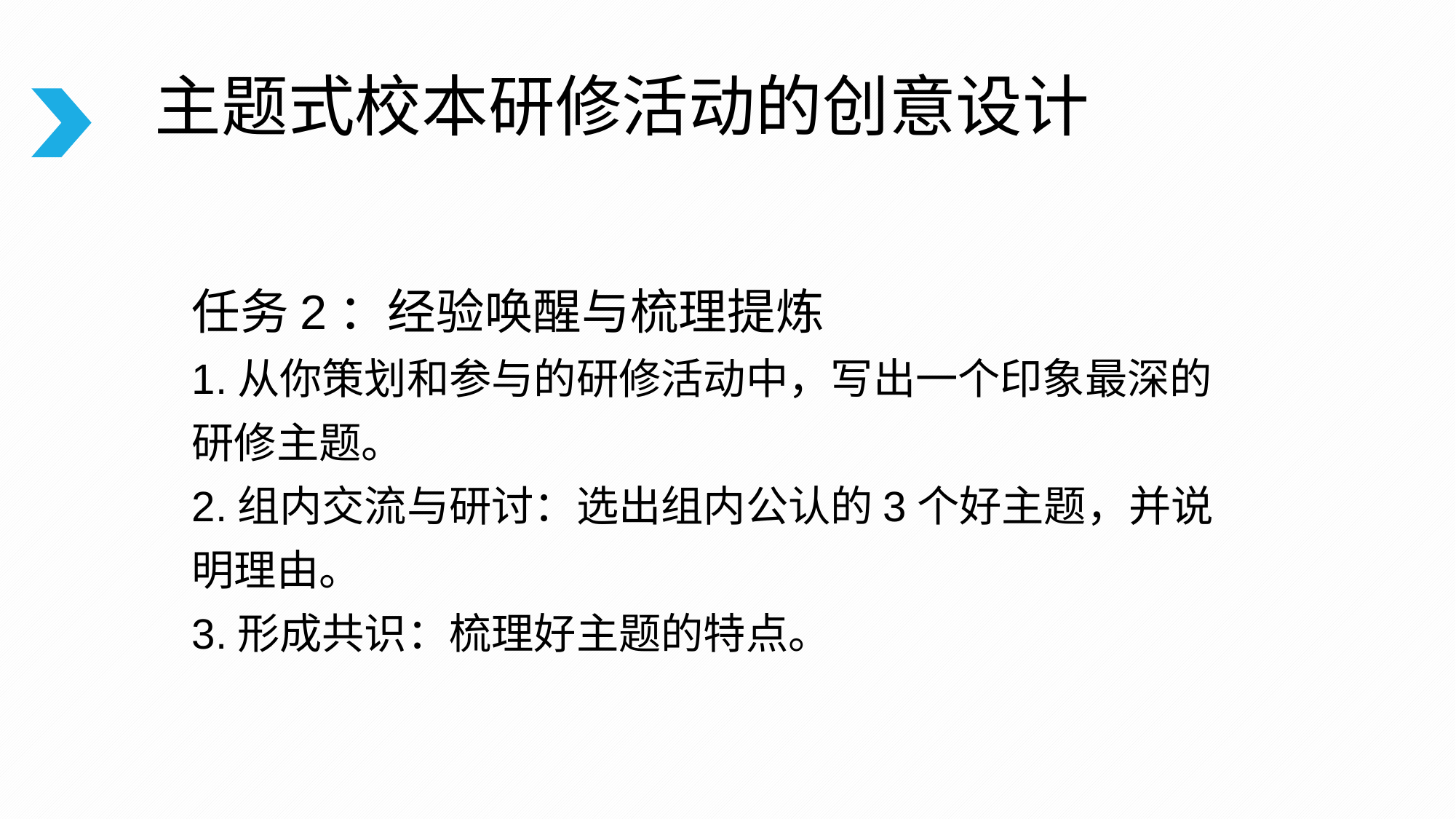

主题式校本研修活动的创意设计
任务2：经验唤醒与梳理提炼
1.从你策划和参与的研修活动中，写出一个印象最深的研修主题。
2.组内交流与研讨：选出组内公认的3个好主题，并说明理由。
3.形成共识：梳理好主题的特点。